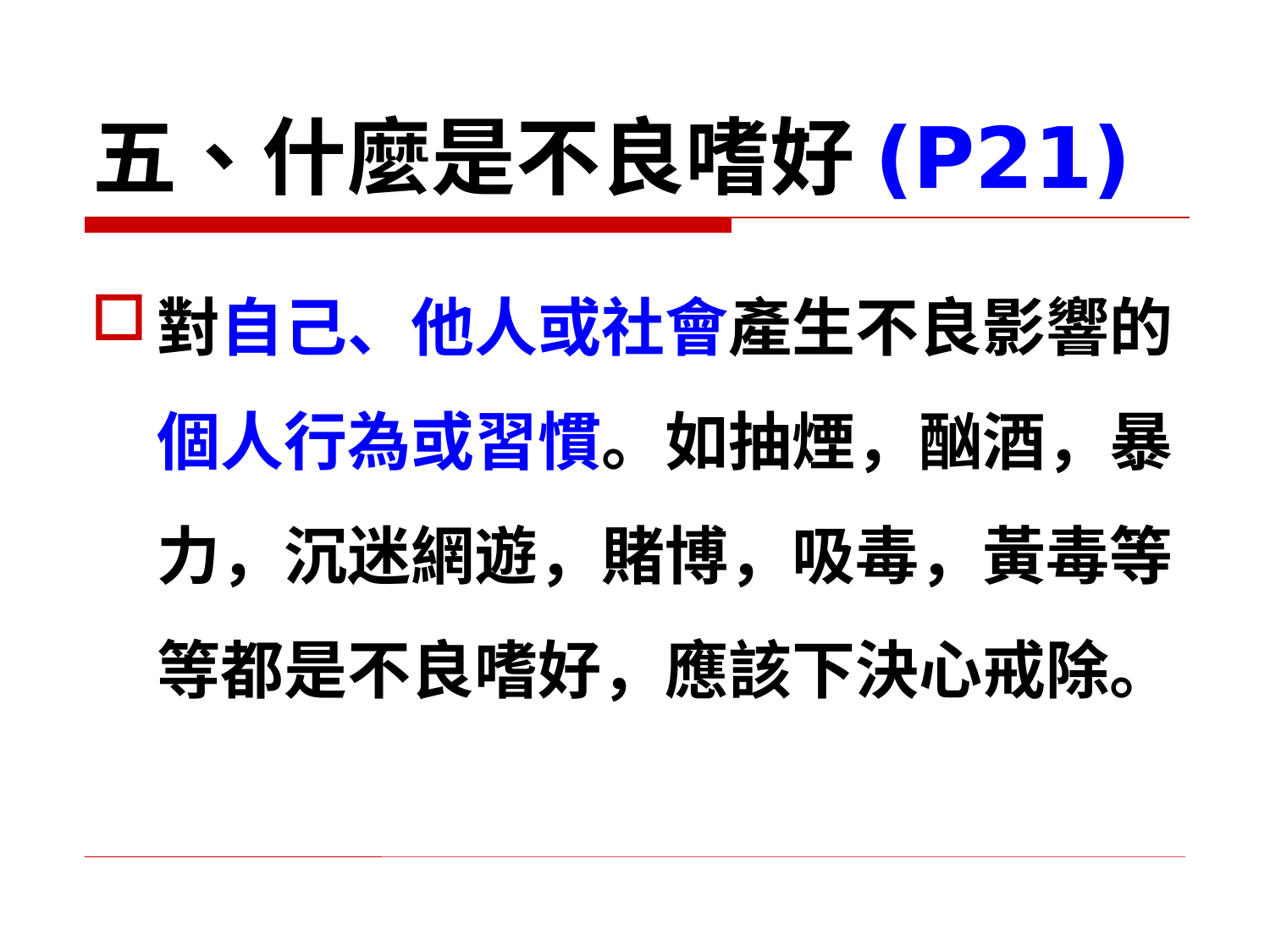

# 五、什麼是不良嗜好(P21)
對自己、他人或社會產生不良影響的個人行為或習慣。如抽煙，酗酒，暴力，沉迷網遊，賭博，吸毒，黃毒等等都是不良嗜好，應該下決心戒除。